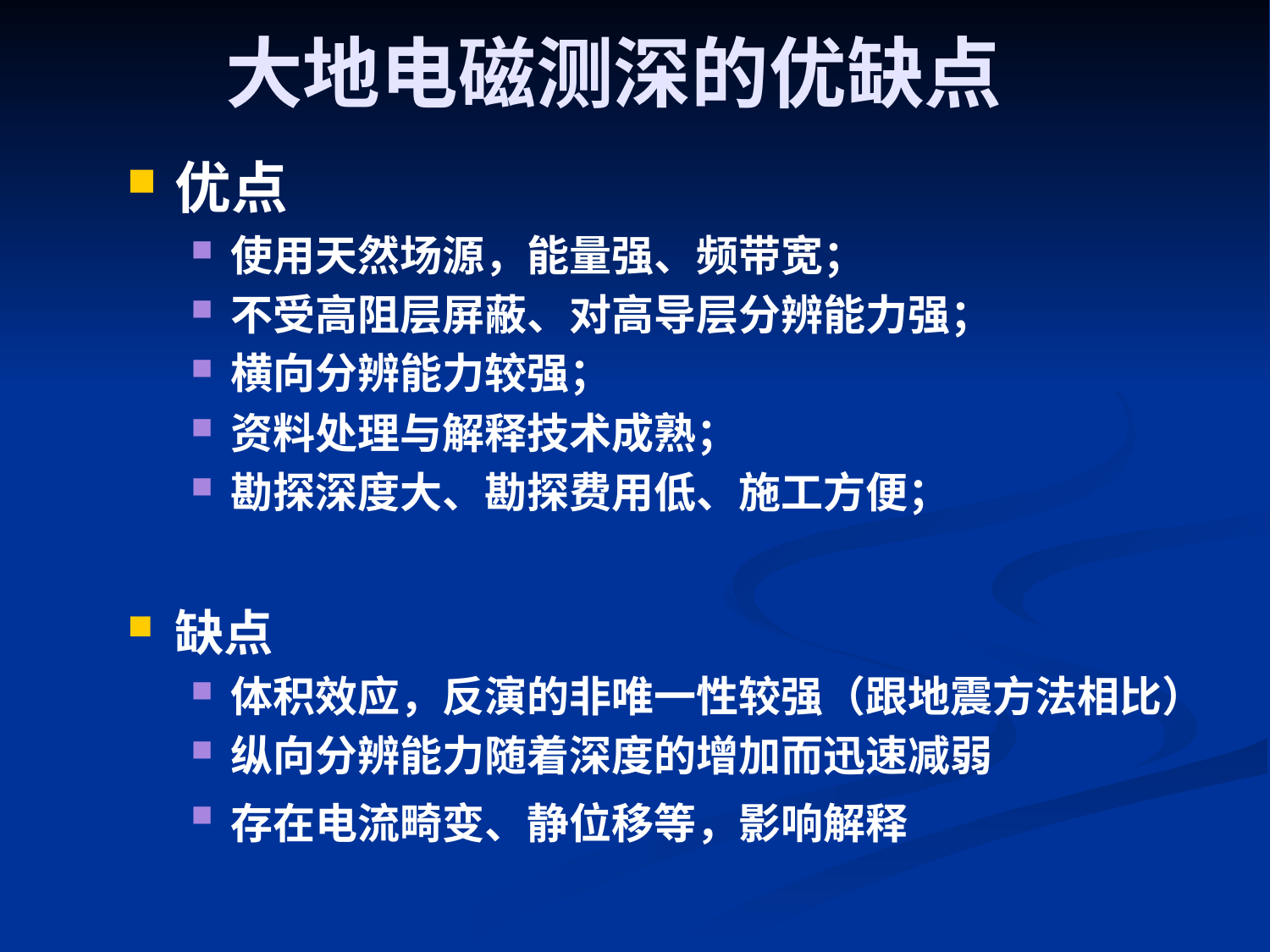

# 大地电磁测深的优缺点
优点
使用天然场源，能量强、频带宽；
不受高阻层屏蔽、对高导层分辨能力强；
横向分辨能力较强；
资料处理与解释技术成熟；
勘探深度大、勘探费用低、施工方便；

缺点
体积效应，反演的非唯一性较强（跟地震方法相比）
纵向分辨能力随着深度的增加而迅速减弱
存在电流畸变、静位移等，影响解释